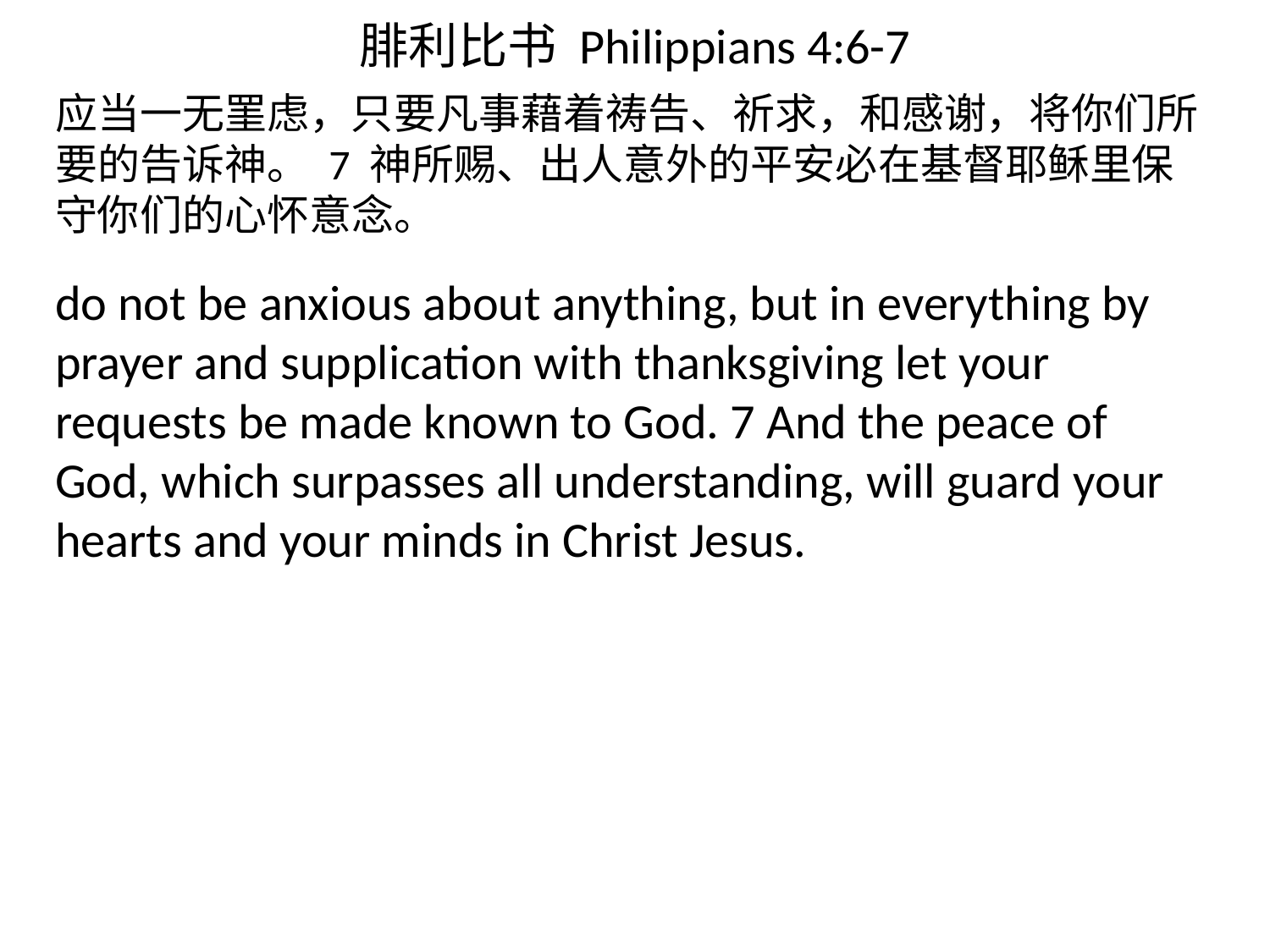

# 腓利比书 Philippians 4:6-7
应当一无罣虑，只要凡事藉着祷告、祈求，和感谢，将你们所要的告诉神。 7 神所赐、出人意外的平安必在基督耶稣里保守你们的心怀意念。

do not be anxious about anything, but in everything by prayer and supplication with thanksgiving let your requests be made known to God. 7 And the peace of God, which surpasses all understanding, will guard your hearts and your minds in Christ Jesus.